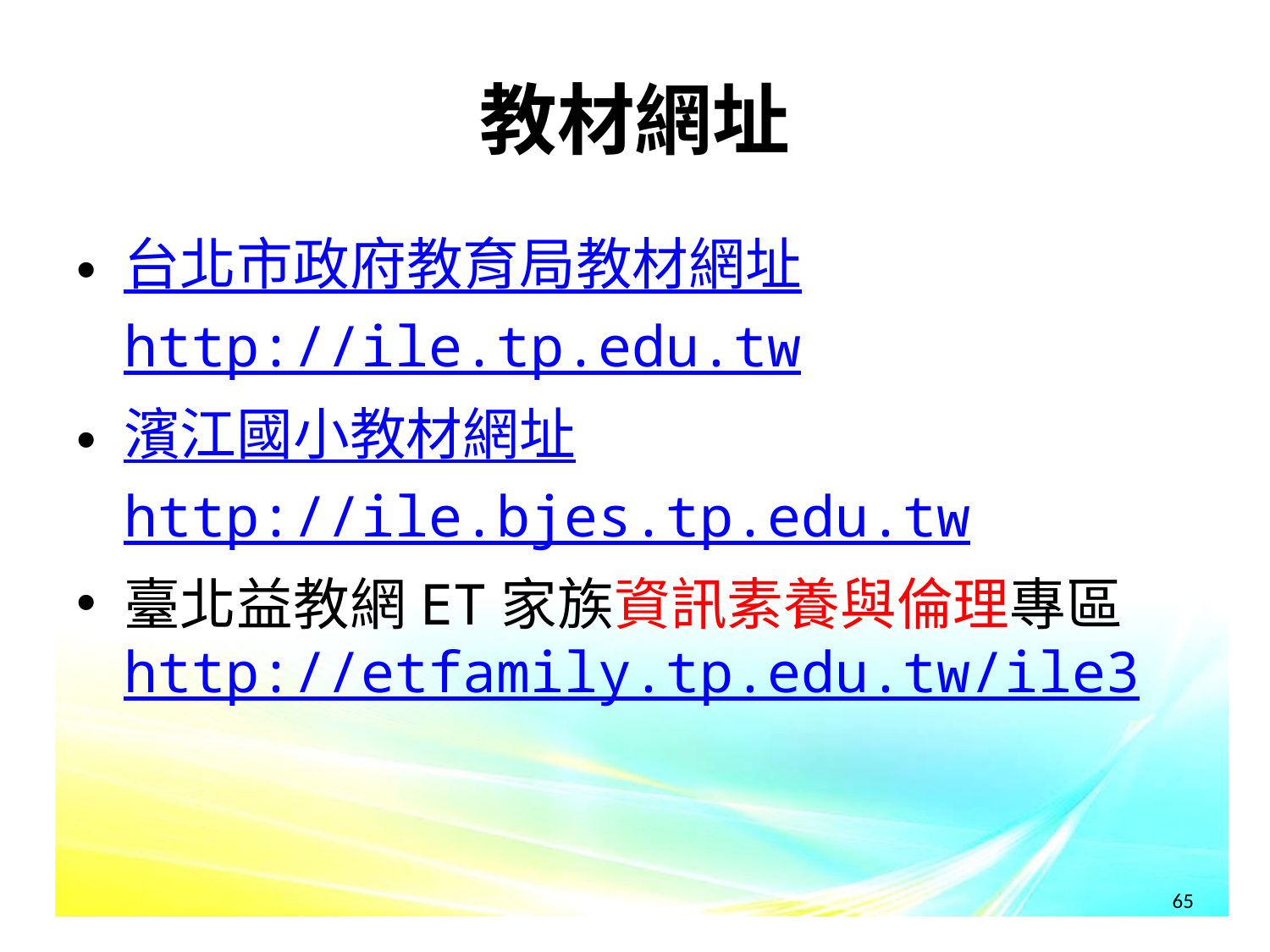

# 教材網址
台北市政府教育局教材網址
http://ile.tp.edu.tw
濱江國小教材網址http://ile.bjes.tp.edu.tw
臺北益教網ET家族資訊素養與倫理專區
http://etfamily.tp.edu.tw/ile3
65